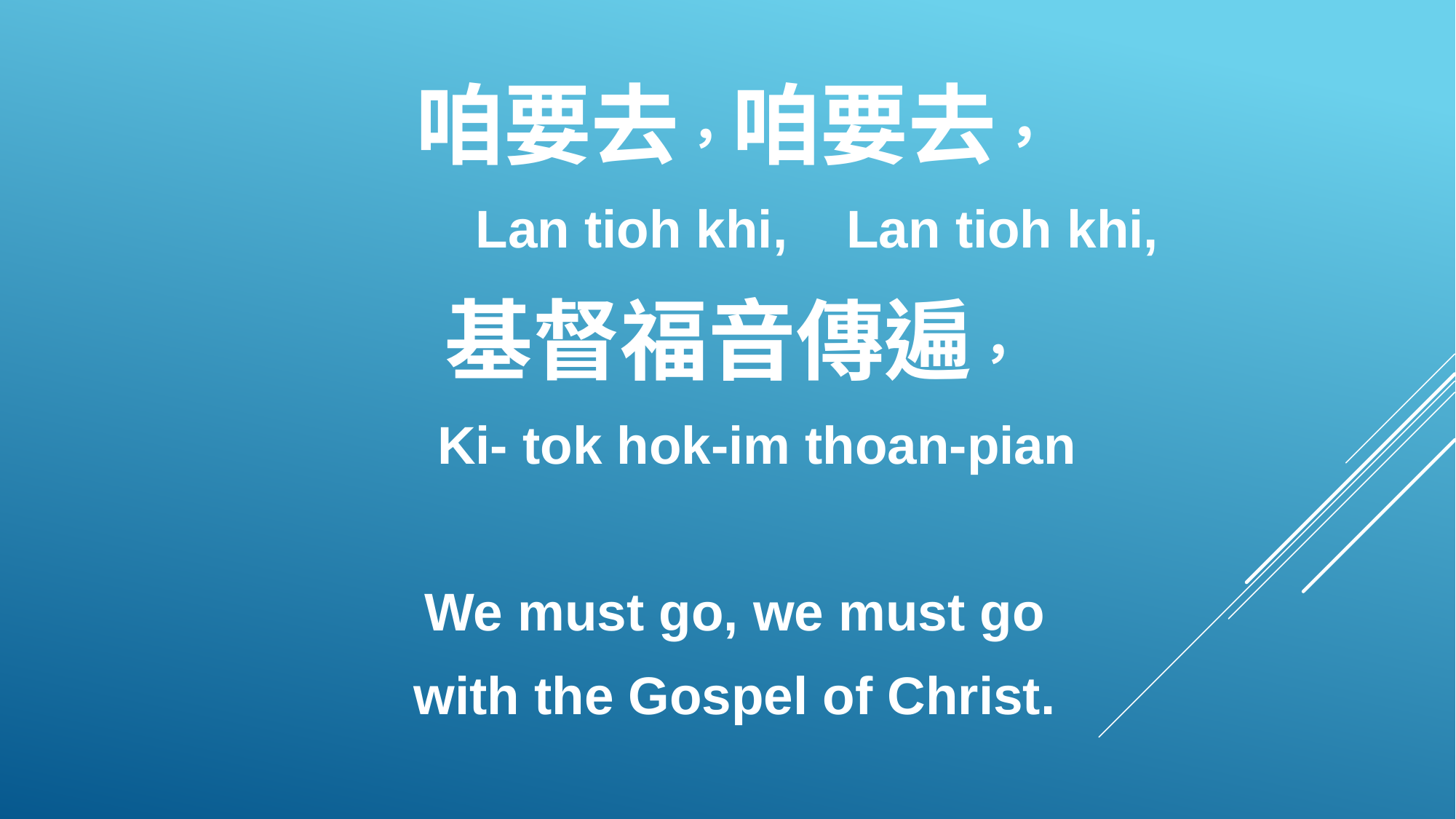

咱要去，咱要去，
                    Lan tioh khi,    Lan tioh khi,
基督福音傳遍，
   Ki- tok hok-im thoan-pian

We must go, we must go
with the Gospel of Christ.